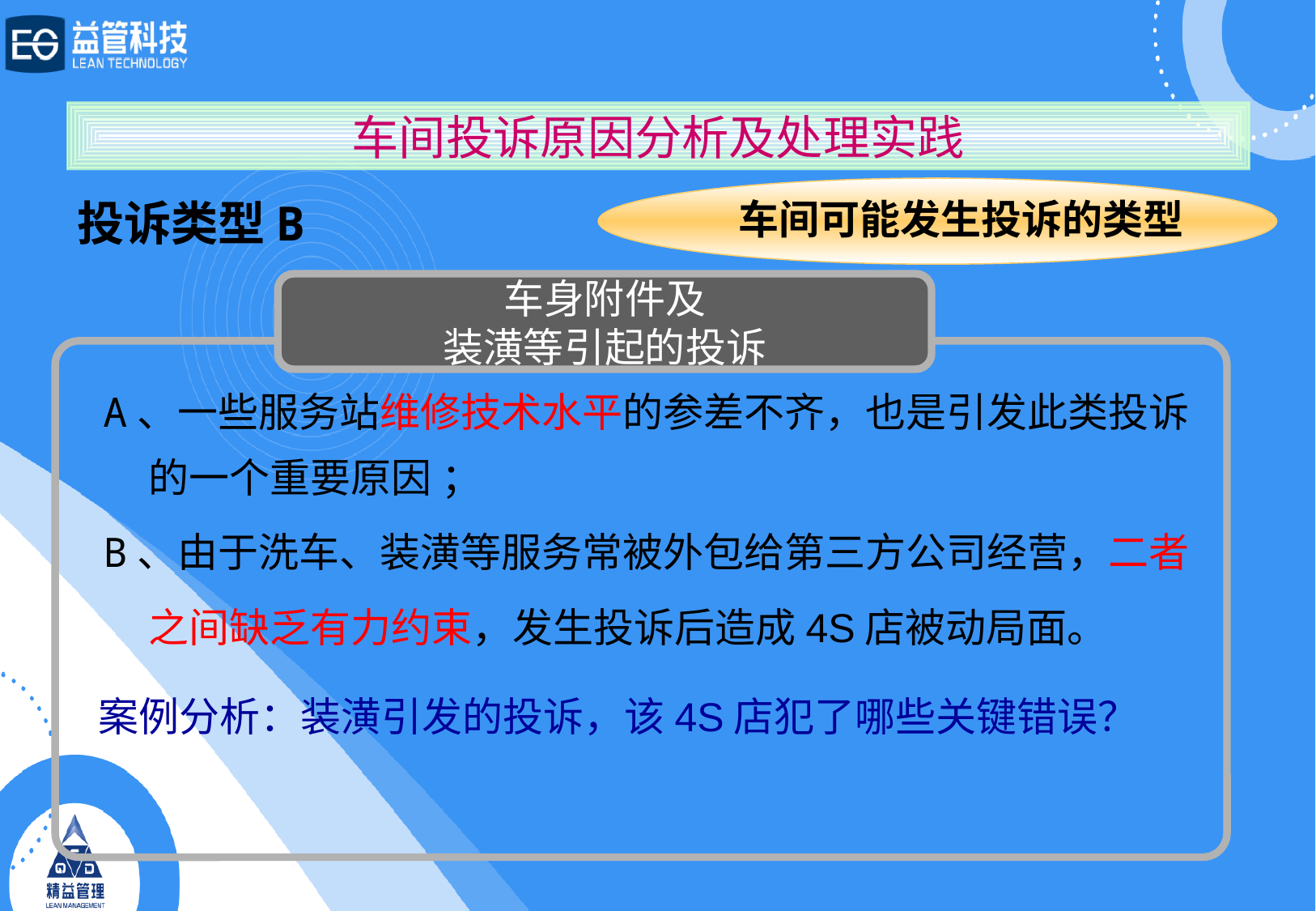

车间投诉原因分析及处理实践

车间可能发生投诉的类型
投诉类型B
车身附件及
装潢等引起的投诉

A、一些服务站维修技术水平的参差不齐，也是引发此类投诉的一个重要原因 ；
B、由于洗车、装潢等服务常被外包给第三方公司经营，二者之间缺乏有力约束，发生投诉后造成4S店被动局面。
案例分析：装潢引发的投诉，该4S店犯了哪些关键错误？